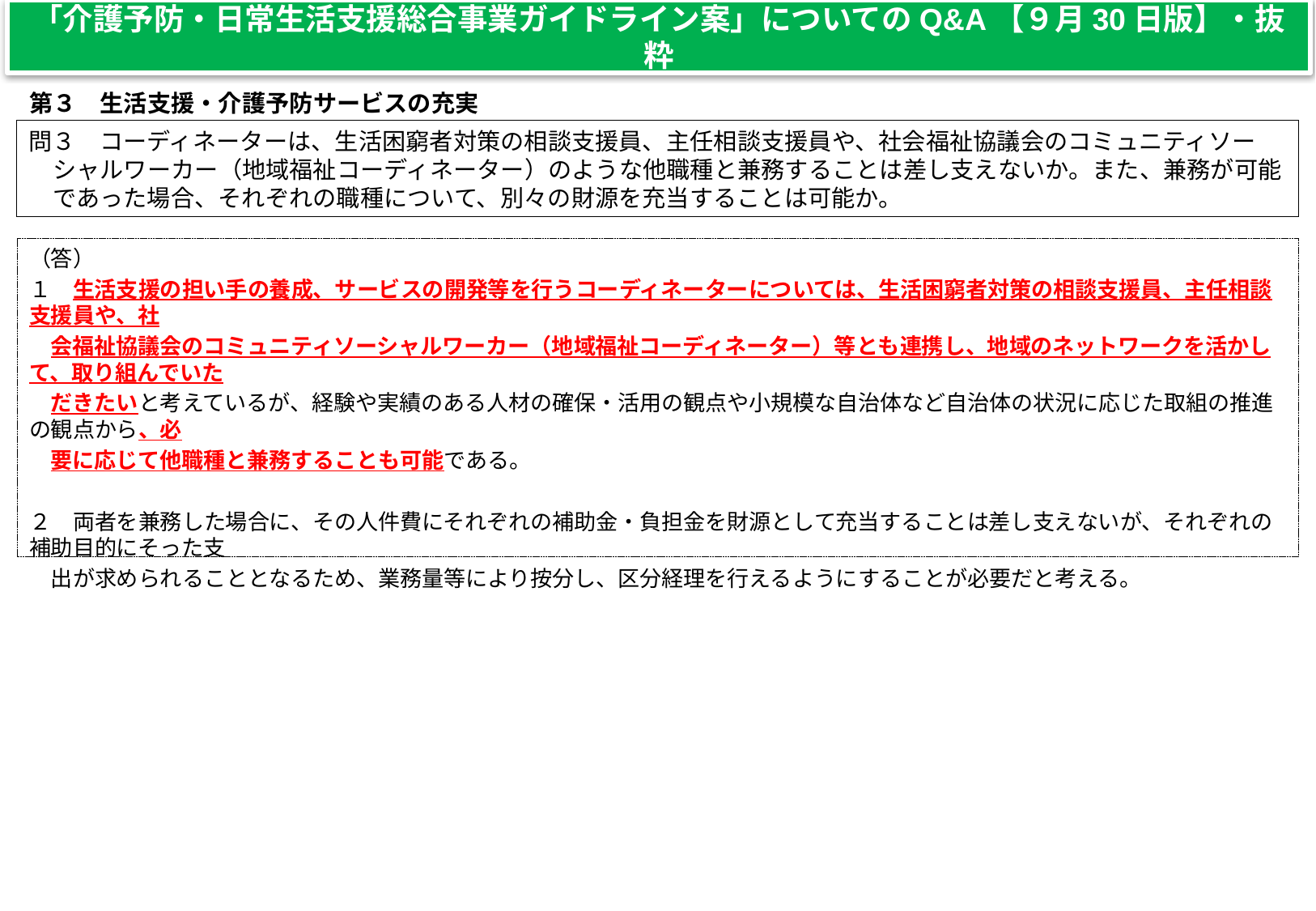

図７
「介護予防・日常生活支援総合事業ガイドライン案」についてのQ&A【９月30日版】・抜粋
第３　生活支援・介護予防サービスの充実
問３　コーディネーターは、生活困窮者対策の相談支援員、主任相談支援員や、社会福祉協議会のコミュニティソーシャルワーカー（地域福祉コーディネーター）のような他職種と兼務することは差し支えないか。また、兼務が可能であった場合、それぞれの職種について、別々の財源を充当することは可能か。
（答）
１　生活支援の担い手の養成、サービスの開発等を行うコーディネーターについては、生活困窮者対策の相談支援員、主任相談支援員や、社
　会福祉協議会のコミュニティソーシャルワーカー（地域福祉コーディネーター）等とも連携し、地域のネットワークを活かして、取り組んでいた
　だきたいと考えているが、経験や実績のある人材の確保・活用の観点や小規模な自治体など自治体の状況に応じた取組の推進の観点から、必
　要に応じて他職種と兼務することも可能である。

２　両者を兼務した場合に、その人件費にそれぞれの補助金・負担金を財源として充当することは差し支えないが、それぞれの補助目的にそった支
　出が求められることとなるため、業務量等により按分し、区分経理を行えるようにすることが必要だと考える。